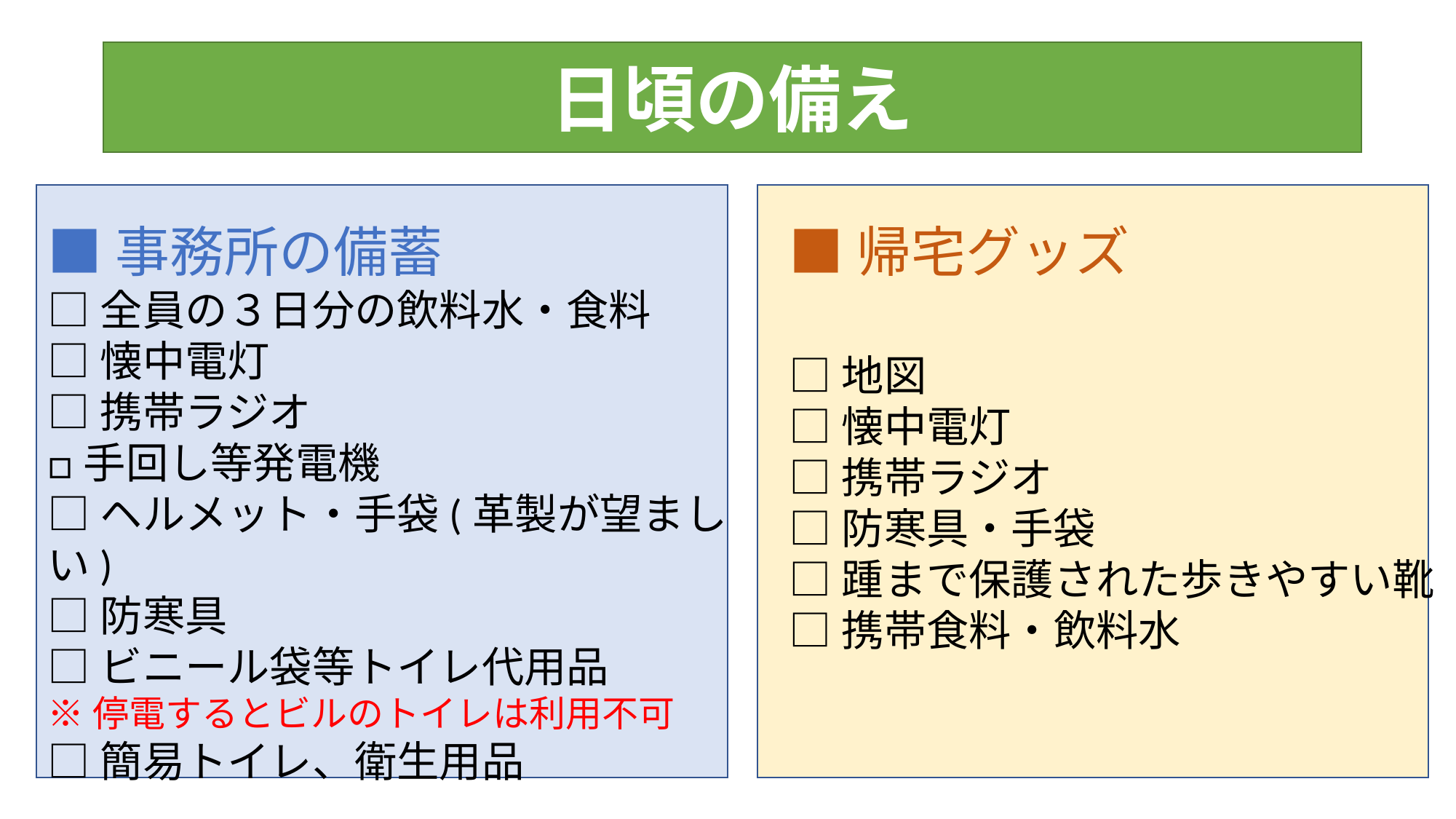

日頃の備え

■帰宅グッズ

□地図
□懐中電灯
□携帯ラジオ
□防寒具・手袋
□踵まで保護された歩きやすい靴
□携帯食料・飲料水
■事務所の備蓄
□全員の３日分の飲料水・食料
□懐中電灯
□携帯ラジオ
□手回し等発電機
□ヘルメット・手袋(革製が望ましい)
□防寒具
□ビニール袋等トイレ代用品
※停電するとビルのトイレは利用不可
□簡易トイレ、衛生用品
テキストを入力